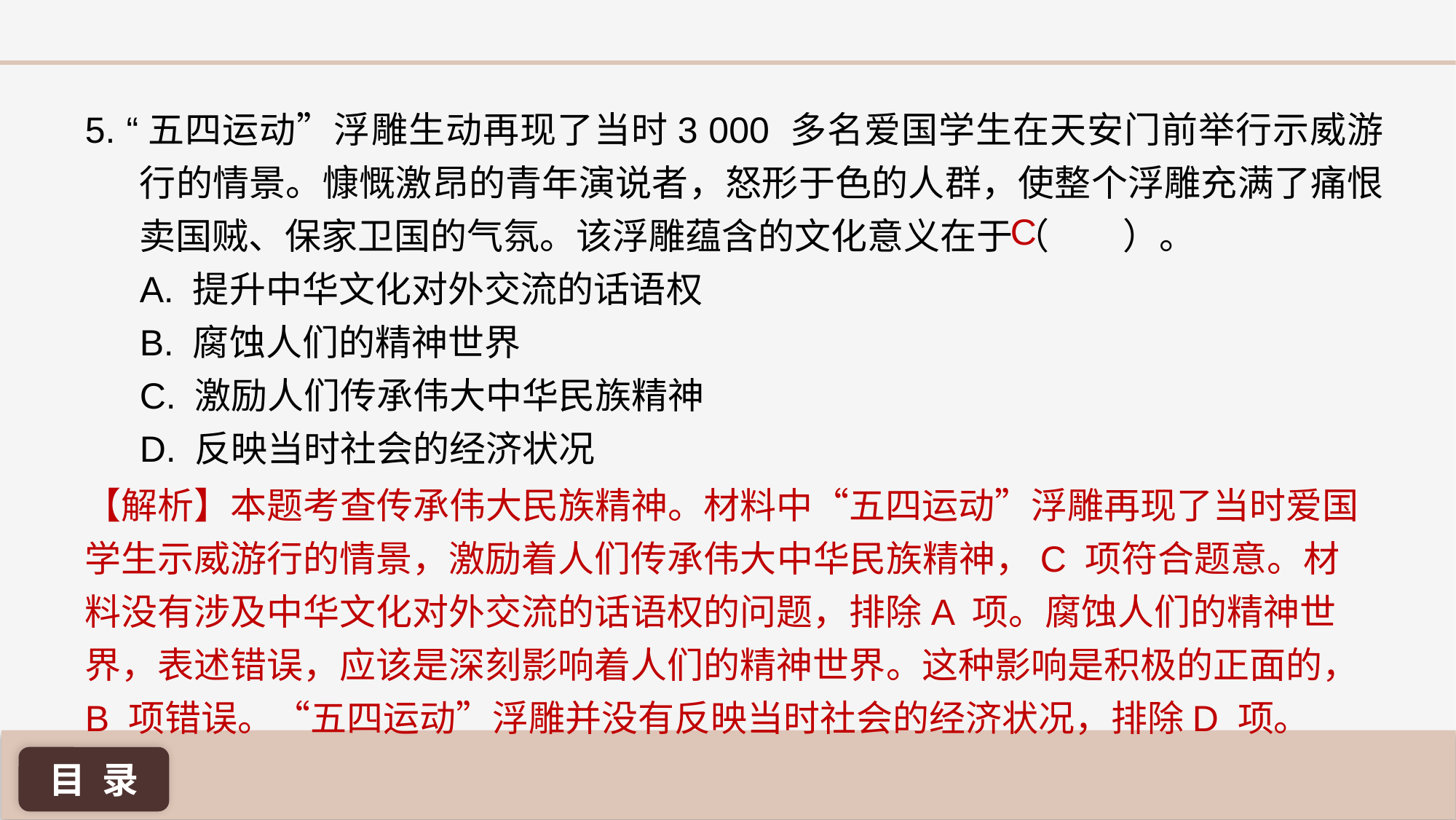

5. “五四运动”浮雕生动再现了当时3 000 多名爱国学生在天安门前举行示威游行的情景。慷慨激昂的青年演说者，怒形于色的人群，使整个浮雕充满了痛恨卖国贼、保家卫国的气氛。该浮雕蕴含的文化意义在于（         ）。
A. 提升中华文化对外交流的话语权
B. 腐蚀人们的精神世界
C. 激励人们传承伟大中华民族精神
D. 反映当时社会的经济状况
C
【解析】本题考查传承伟大民族精神。材料中“五四运动”浮雕再现了当时爱国学生示威游行的情景，激励着人们传承伟大中华民族精神，C 项符合题意。材料没有涉及中华文化对外交流的话语权的问题，排除A 项。腐蚀人们的精神世界，表述错误，应该是深刻影响着人们的精神世界。这种影响是积极的正面的，B 项错误。“五四运动”浮雕并没有反映当时社会的经济状况，排除D 项。